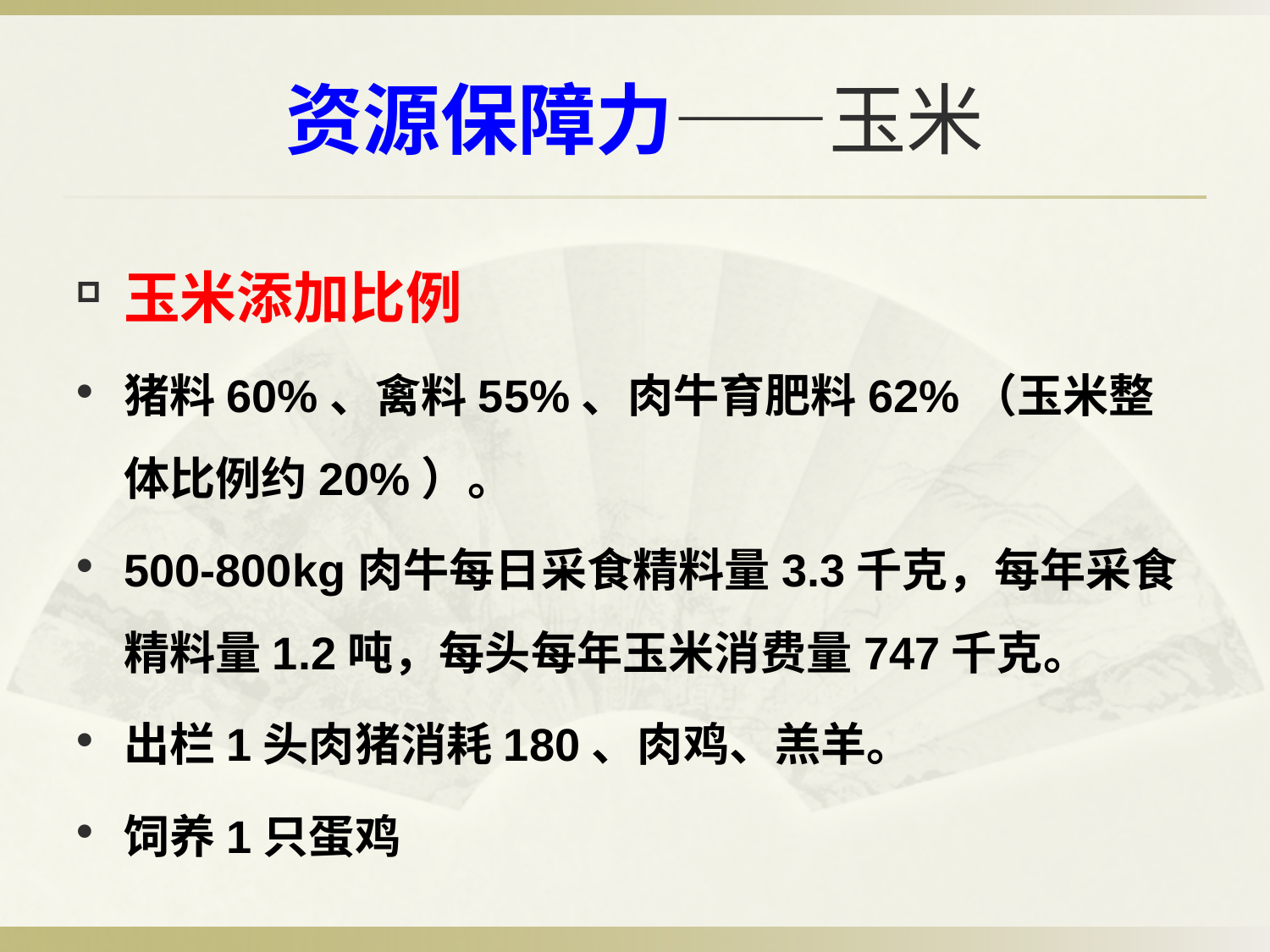

# 资源保障力——玉米
玉米添加比例
猪料60%、禽料55%、肉牛育肥料62%（玉米整体比例约20%）。
500-800kg肉牛每日采食精料量3.3千克，每年采食精料量1.2吨，每头每年玉米消费量747千克。
出栏1头肉猪消耗180、肉鸡、羔羊。
饲养1只蛋鸡